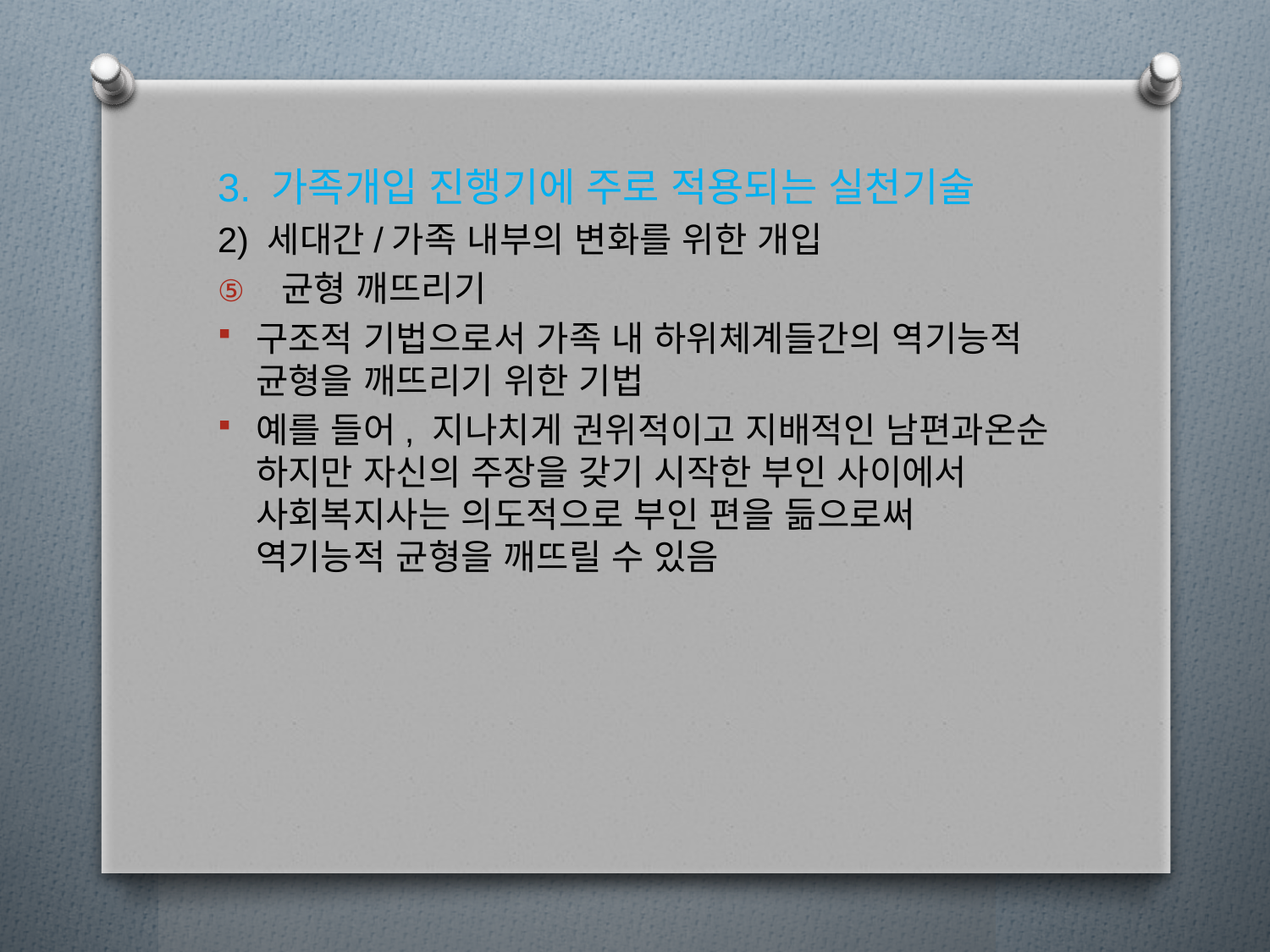

3. 가족개입 진행기에 주로 적용되는 실천기술
2) 세대간/가족 내부의 변화를 위한 개입
균형 깨뜨리기
구조적 기법으로서 가족 내 하위체계들간의 역기능적 균형을 깨뜨리기 위한 기법
예를 들어, 지나치게 권위적이고 지배적인 남편과온순 하지만 자신의 주장을 갖기 시작한 부인 사이에서 사회복지사는 의도적으로 부인 편을 듦으로써 역기능적 균형을 깨뜨릴 수 있음